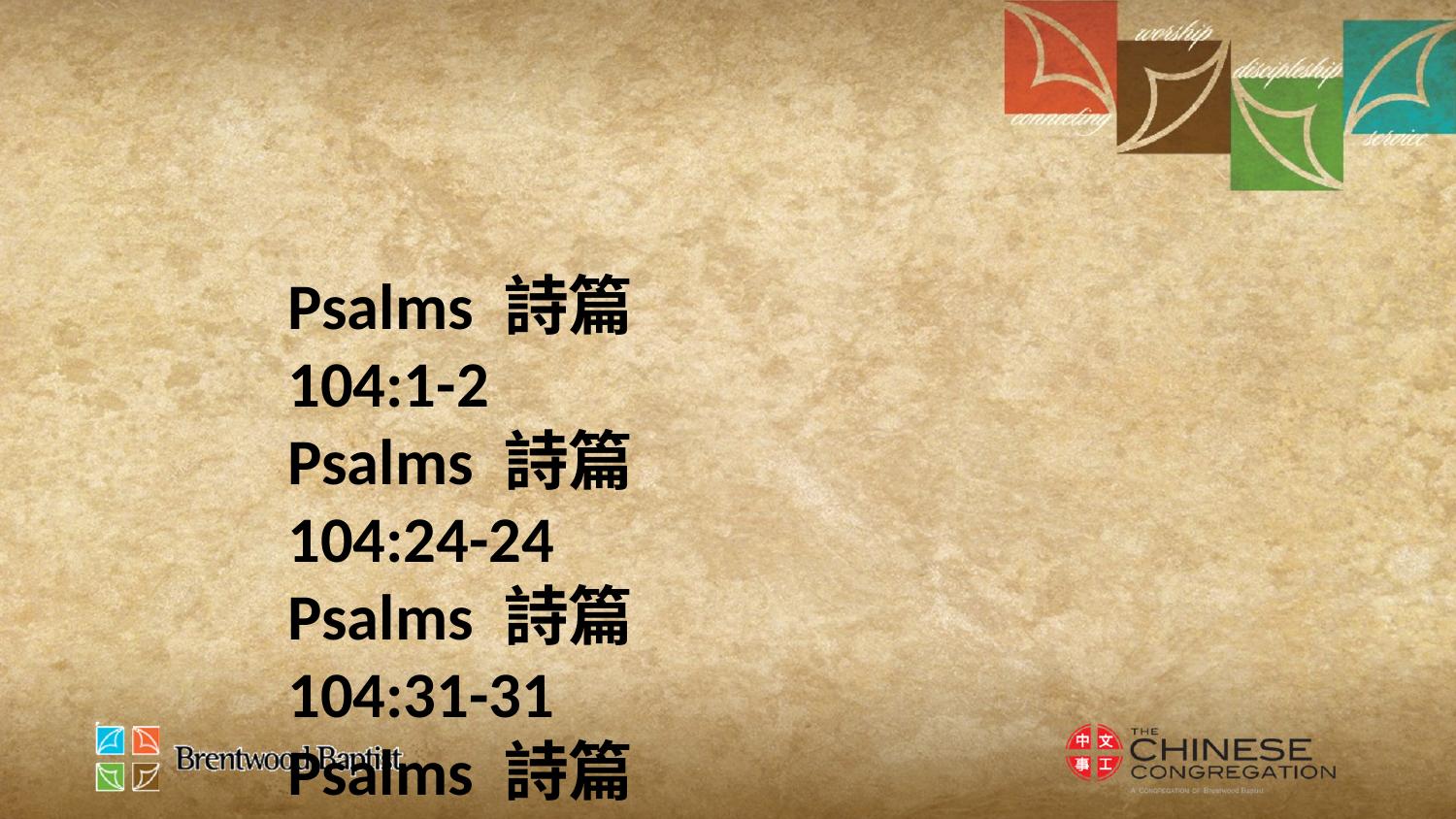

Psalms 詩篇
104:1-2
Psalms 詩篇
104:24-24
Psalms 詩篇
104:31-31
Psalms 詩篇
104:33-34